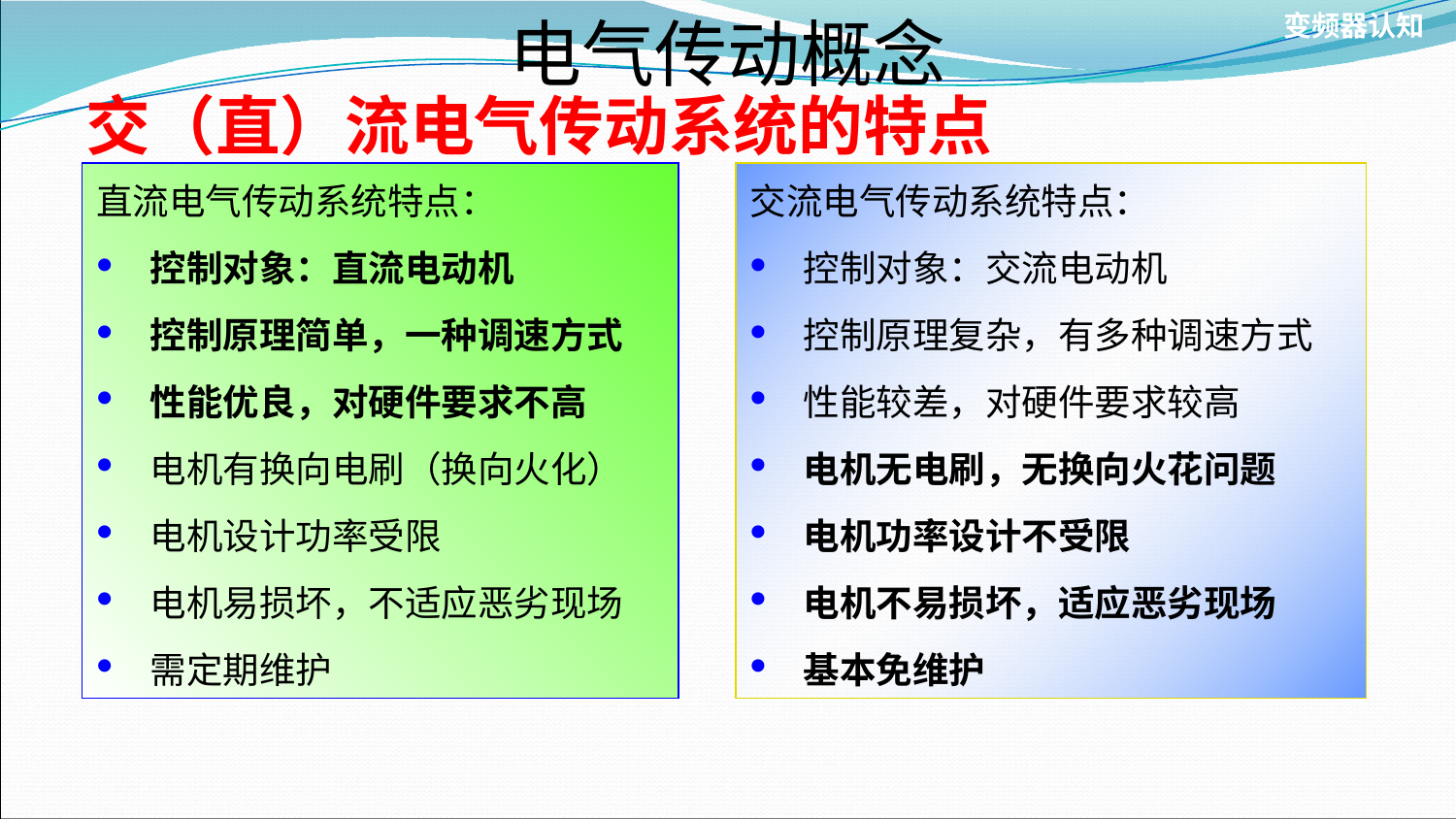

电气传动概念
变频器认知
交（直）流电气传动系统的特点
直流电气传动系统特点：
控制对象：直流电动机
控制原理简单，一种调速方式
性能优良，对硬件要求不高
电机有换向电刷（换向火化）
电机设计功率受限
电机易损坏，不适应恶劣现场
需定期维护
交流电气传动系统特点：
控制对象：交流电动机
控制原理复杂，有多种调速方式
性能较差，对硬件要求较高
电机无电刷，无换向火花问题
电机功率设计不受限
电机不易损坏，适应恶劣现场
基本免维护